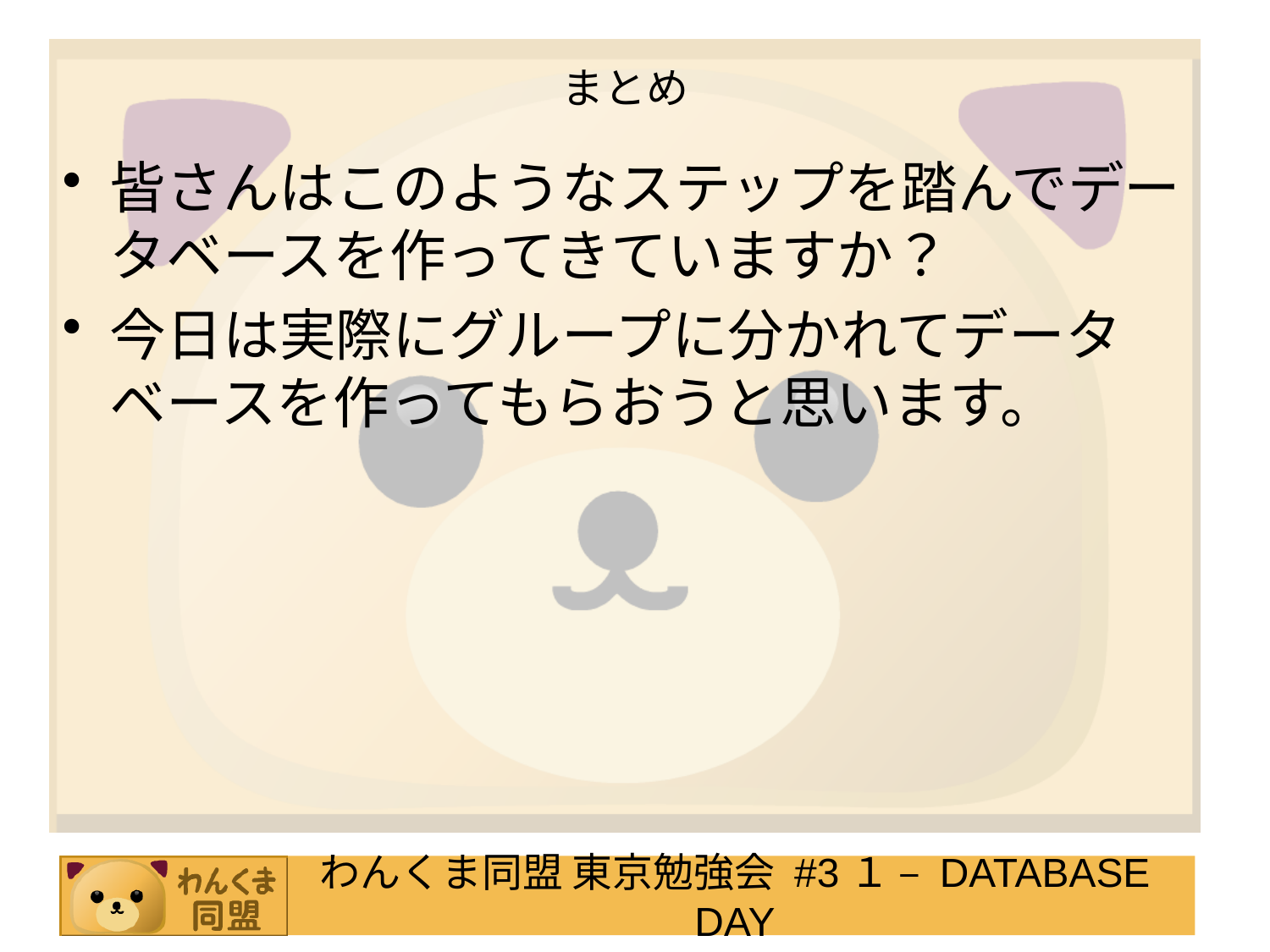

# まとめ
皆さんはこのようなステップを踏んでデータベースを作ってきていますか？
今日は実際にグループに分かれてデータベースを作ってもらおうと思います。